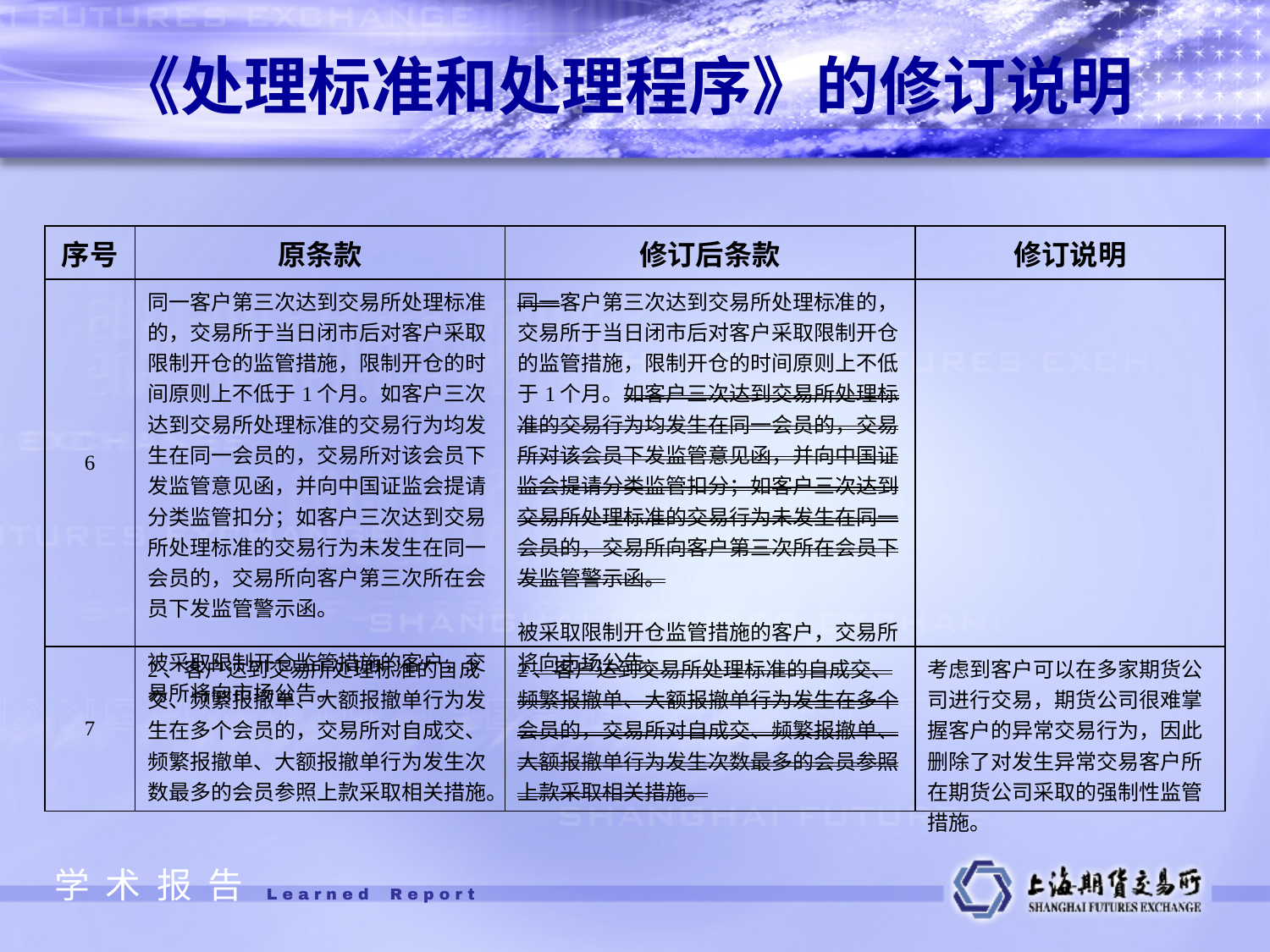

《处理标准和处理程序》的修订说明
| 序号 | 原条款 | 修订后条款 | 修订说明 |
| --- | --- | --- | --- |
| 6 | 同一客户第三次达到交易所处理标准的，交易所于当日闭市后对客户采取限制开仓的监管措施，限制开仓的时间原则上不低于1个月。如客户三次达到交易所处理标准的交易行为均发生在同一会员的，交易所对该会员下发监管意见函，并向中国证监会提请分类监管扣分；如客户三次达到交易所处理标准的交易行为未发生在同一会员的，交易所向客户第三次所在会员下发监管警示函。 被采取限制开仓监管措施的客户，交易所将向市场公告。 | 同一客户第三次达到交易所处理标准的，交易所于当日闭市后对客户采取限制开仓的监管措施，限制开仓的时间原则上不低于1个月。如客户三次达到交易所处理标准的交易行为均发生在同一会员的，交易所对该会员下发监管意见函，并向中国证监会提请分类监管扣分；如客户三次达到交易所处理标准的交易行为未发生在同一会员的，交易所向客户第三次所在会员下发监管警示函。 被采取限制开仓监管措施的客户，交易所将向市场公告。 |  |
| 7 | 2、客户达到交易所处理标准的自成交、频繁报撤单、大额报撤单行为发生在多个会员的，交易所对自成交、频繁报撤单、大额报撤单行为发生次数最多的会员参照上款采取相关措施。 | 2、客户达到交易所处理标准的自成交、频繁报撤单、大额报撤单行为发生在多个会员的，交易所对自成交、频繁报撤单、大额报撤单行为发生次数最多的会员参照上款采取相关措施。 | 考虑到客户可以在多家期货公司进行交易，期货公司很难掌握客户的异常交易行为，因此删除了对发生异常交易客户所在期货公司采取的强制性监管措施。 |